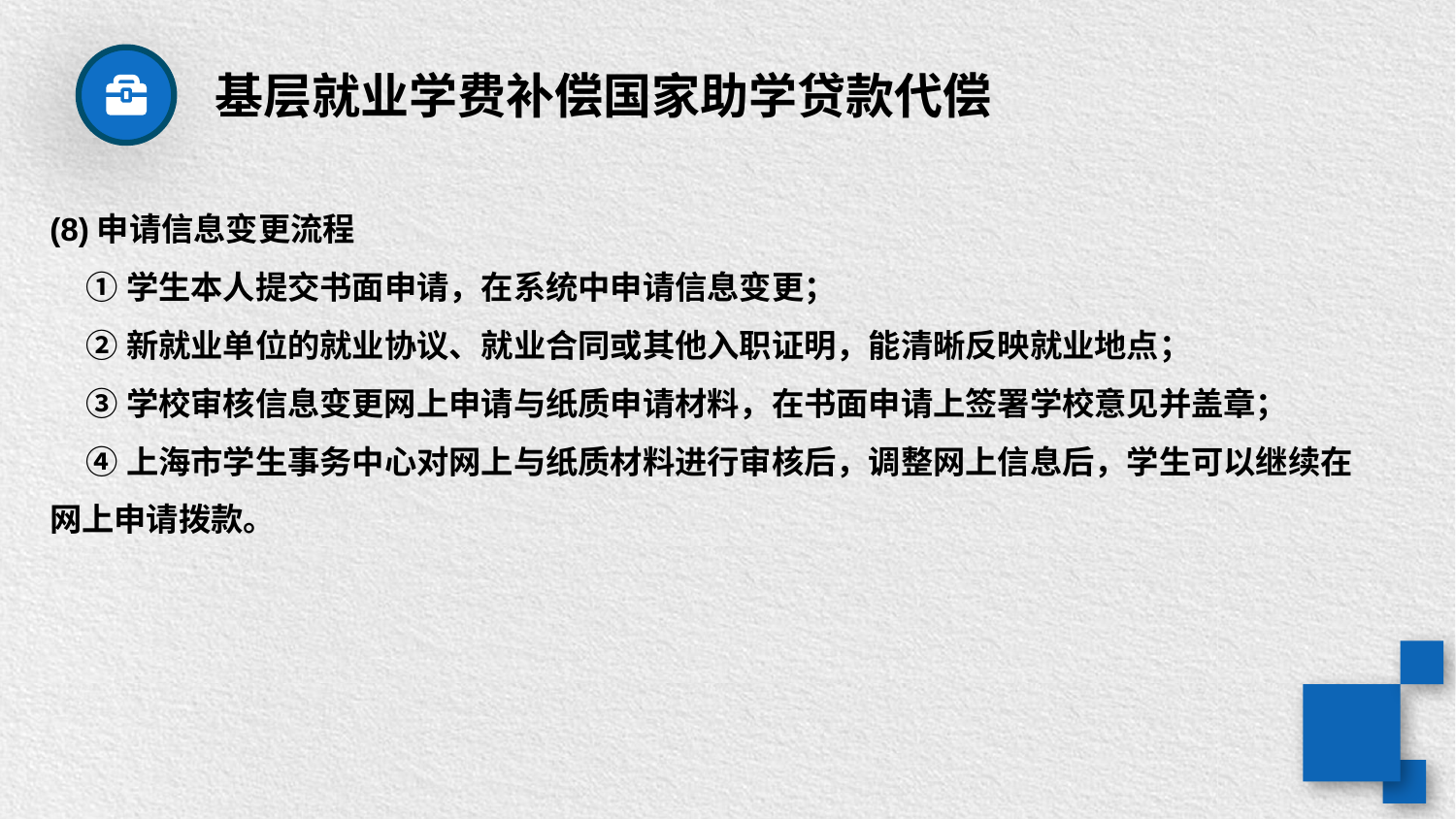

基层就业学费补偿国家助学贷款代偿

(8)申请信息变更流程
     ①学生本人提交书面申请，在系统中申请信息变更；
     ②新就业单位的就业协议、就业合同或其他入职证明，能清晰反映就业地点；
     ③学校审核信息变更网上申请与纸质申请材料，在书面申请上签署学校意见并盖章；
     ④上海市学生事务中心对网上与纸质材料进行审核后，调整网上信息后，学生可以继续在网上申请拨款。